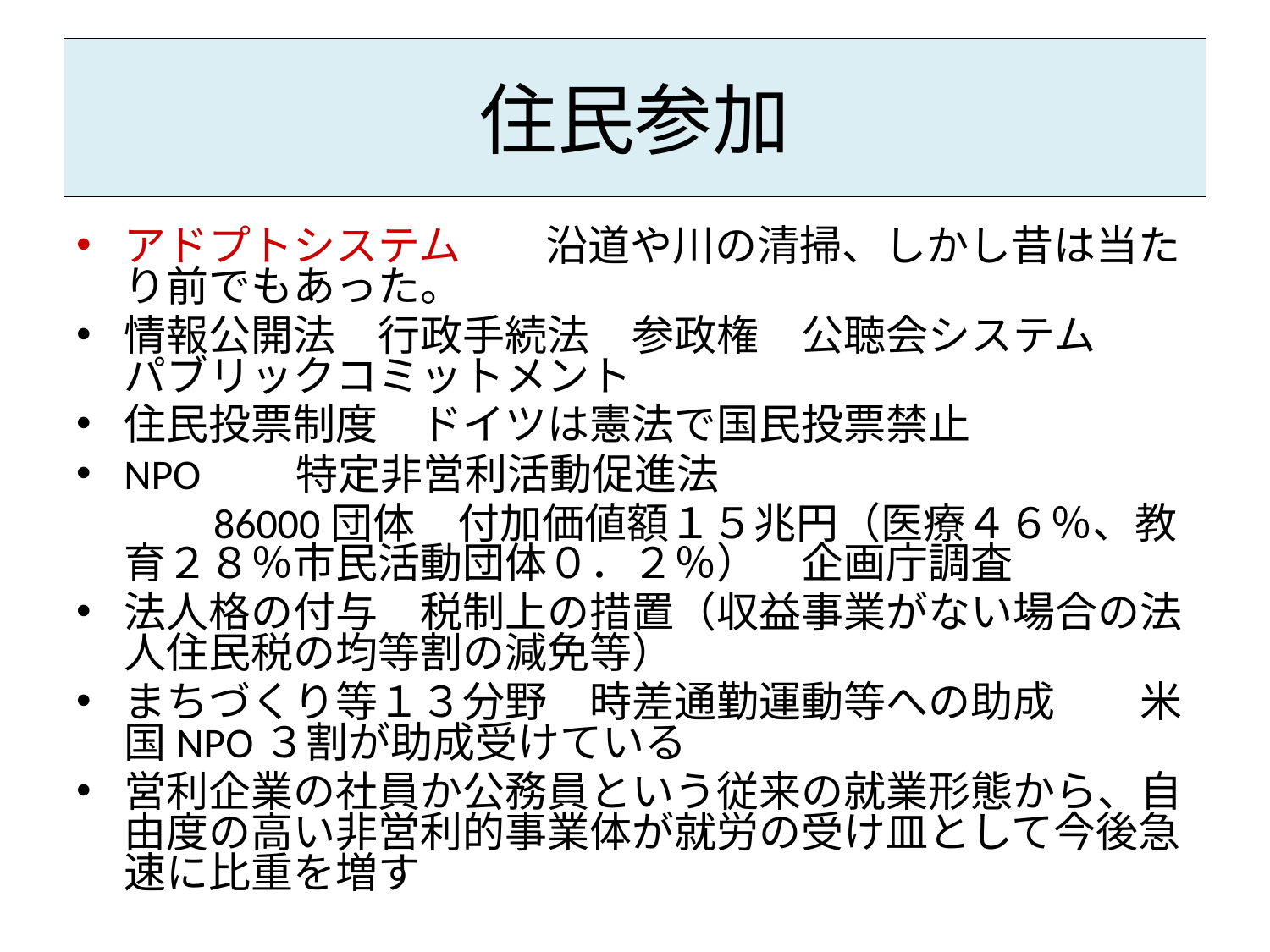

# 住民参加
アドプトシステム　　沿道や川の清掃、しかし昔は当たり前でもあった。
情報公開法　行政手続法　参政権　公聴会システム　　パブリックコミットメント
住民投票制度　ドイツは憲法で国民投票禁止
NPO　　特定非営利活動促進法
　　　86000団体　付加価値額１５兆円（医療４６％、教育２８％市民活動団体０．２％）　企画庁調査
法人格の付与　税制上の措置（収益事業がない場合の法人住民税の均等割の減免等）
まちづくり等１３分野　時差通勤運動等への助成　　米国NPO３割が助成受けている
営利企業の社員か公務員という従来の就業形態から、自由度の高い非営利的事業体が就労の受け皿として今後急速に比重を増す